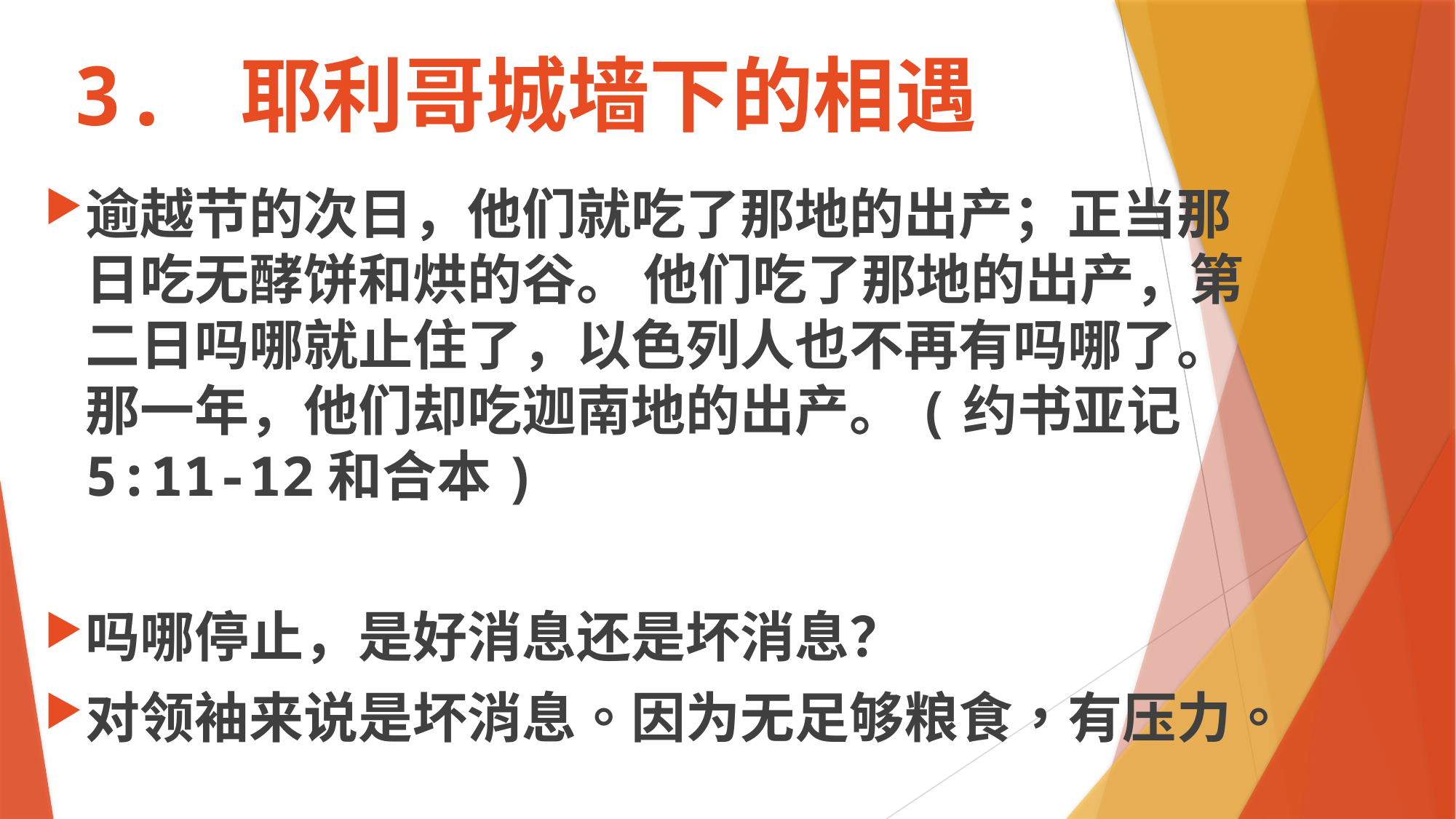

# 3. 耶利哥城墙下的相遇
逾越节的次日，他们就吃了那地的出产；正当那日吃无酵饼和烘的谷。 他们吃了那地的出产，第二日吗哪就止住了，以色列人也不再有吗哪了。那一年，他们却吃迦南地的出产。(约书亚记 5:11-12和合本)

吗哪停止，是好消息还是坏消息？
对领袖来说是坏消息。因为无足够粮食，有压力。